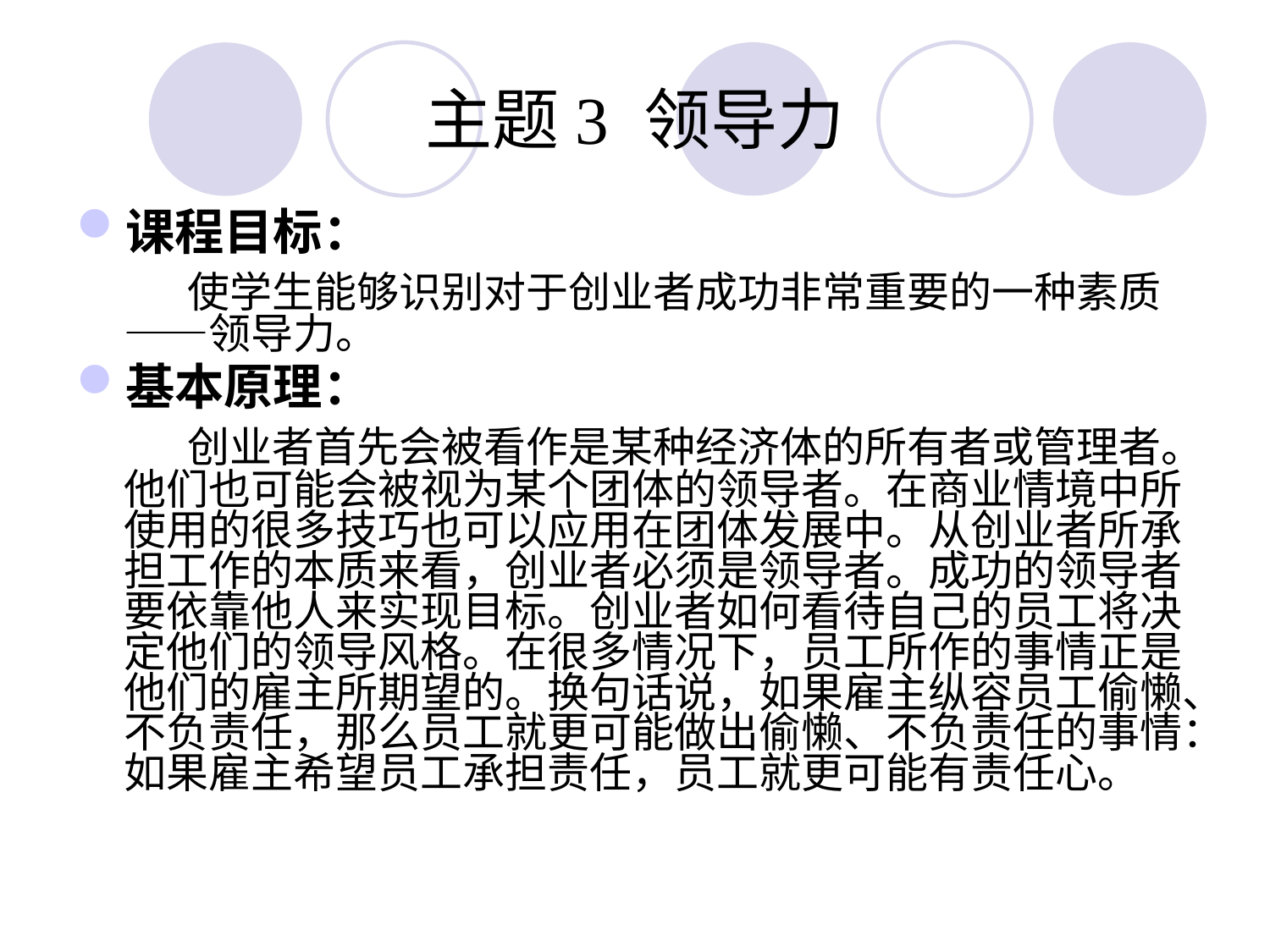

# 主题3 领导力
课程目标：
         使学生能够识别对于创业者成功非常重要的一种素质——领导力。
基本原理：
         创业者首先会被看作是某种经济体的所有者或管理者。他们也可能会被视为某个团体的领导者。在商业情境中所使用的很多技巧也可以应用在团体发展中。从创业者所承担工作的本质来看，创业者必须是领导者。成功的领导者要依靠他人来实现目标。创业者如何看待自己的员工将决定他们的领导风格。在很多情况下，员工所作的事情正是他们的雇主所期望的。换句话说，如果雇主纵容员工偷懒、不负责任，那么员工就更可能做出偷懒、不负责任的事情：如果雇主希望员工承担责任，员工就更可能有责任心。